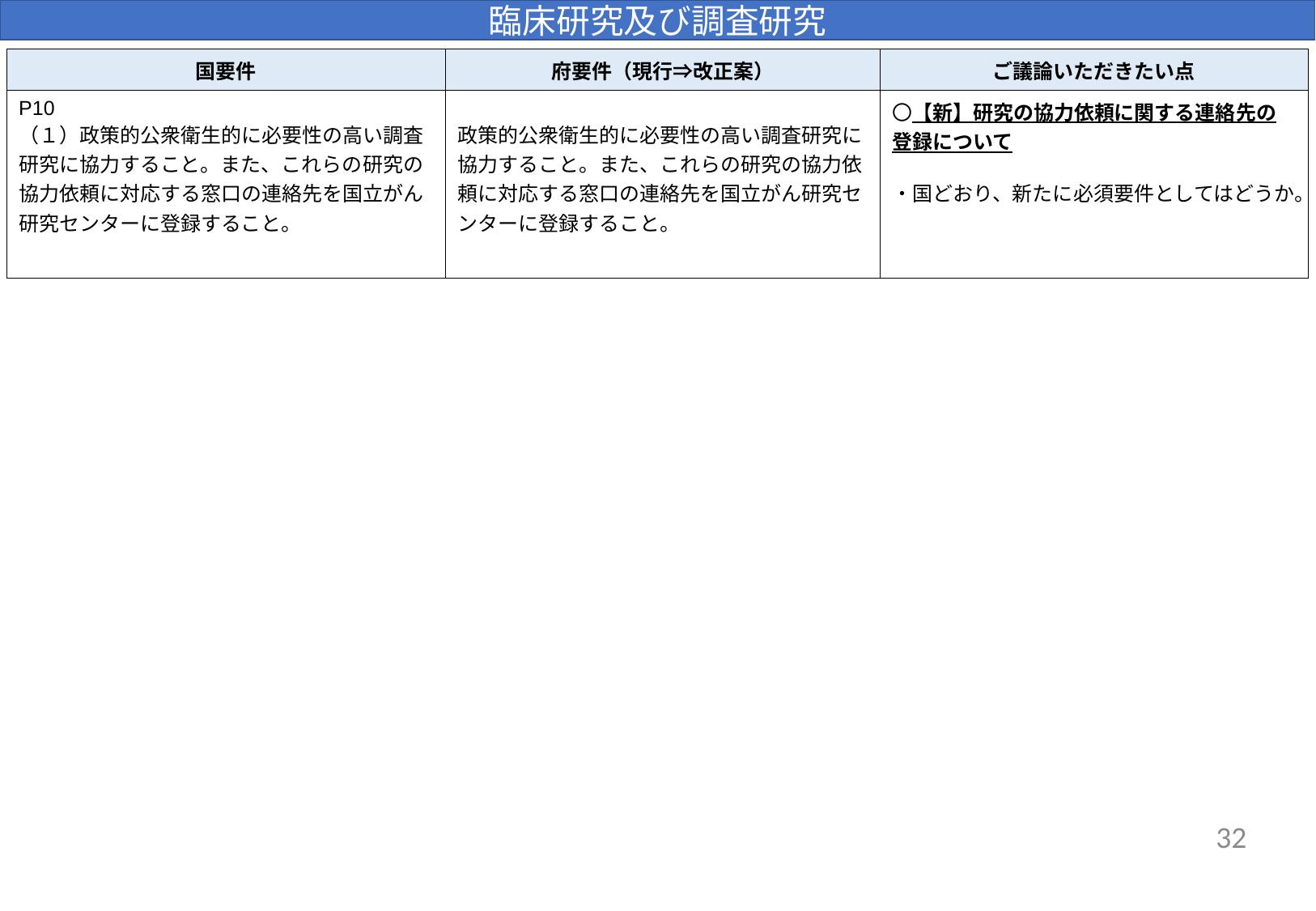

臨床研究及び調査研究
| 国要件 | 府要件（現行⇒改正案） | ご議論いただきたい点 |
| --- | --- | --- |
| P10 （１）政策的公衆衛生的に必要性の高い調査研究に協力すること。また、これらの研究の協力依頼に対応する窓口の連絡先を国立がん研究センターに登録すること。 | 政策的公衆衛生的に必要性の高い調査研究に協力すること。また、これらの研究の協力依頼に対応する窓口の連絡先を国立がん研究センターに登録すること。 | 〇【新】研究の協力依頼に関する連絡先の登録について ・国どおり、新たに必須要件としてはどうか。 |
32